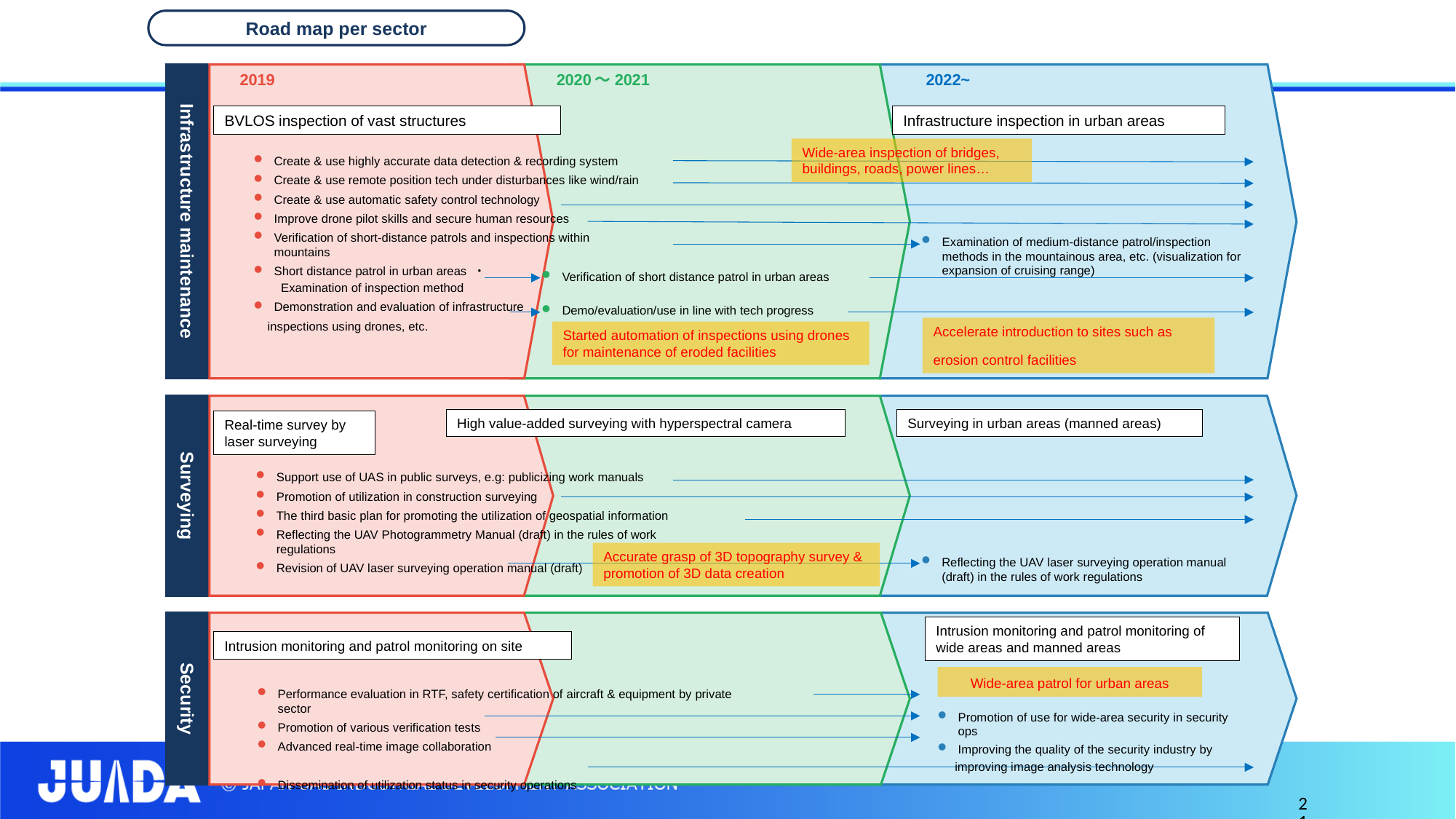

Road map per sector
Infrastructure maintenance
　2019
　　2020～2021
　　2022~
Infrastructure inspection in urban areas
BVLOS inspection of vast structures
Wide-area inspection of bridges, buildings, roads, power lines…
Create & use highly accurate data detection & recording system
Create & use remote position tech under disturbances like wind/rain
Create & use automatic safety control technology
Improve drone pilot skills and secure human resources
Verification of short-distance patrols and inspections within mountains
Short distance patrol in urban areas ・
　　Examination of inspection method
Demonstration and evaluation of infrastructure
    inspections using drones, etc.
Examination of medium-distance patrol/inspection methods in the mountainous area, etc. (visualization for expansion of cruising range)
Verification of short distance patrol in urban areas
Demo/evaluation/use in line with tech progress
Accelerate introduction to sites such as
erosion control facilities
Started automation of inspections using drones for maintenance of eroded facilities
Surveying

High value-added surveying with hyperspectral camera
Surveying in urban areas (manned areas)
Real-time survey by laser surveying
Support use of UAS in public surveys, e.g: publicizing work manuals
Promotion of utilization in construction surveying
The third basic plan for promoting the utilization of geospatial information
Reflecting the UAV Photogrammetry Manual (draft) in the rules of work regulations
Revision of UAV laser surveying operation manual (draft)

Accurate grasp of 3D topography survey & promotion of 3D data creation
Reflecting the UAV laser surveying operation manual (draft) in the rules of work regulations
Security

Intrusion monitoring and patrol monitoring of wide areas and manned areas
Intrusion monitoring and patrol monitoring on site
　 Wide-area patrol for urban areas
Performance evaluation in RTF, safety certification of aircraft & equipment by private sector
Promotion of various verification tests
Advanced real-time image collaboration

Dissemination of utilization status in security operations
Promotion of use for wide-area security in security ops
Improving the quality of the security industry by
     improving image analysis technology
21